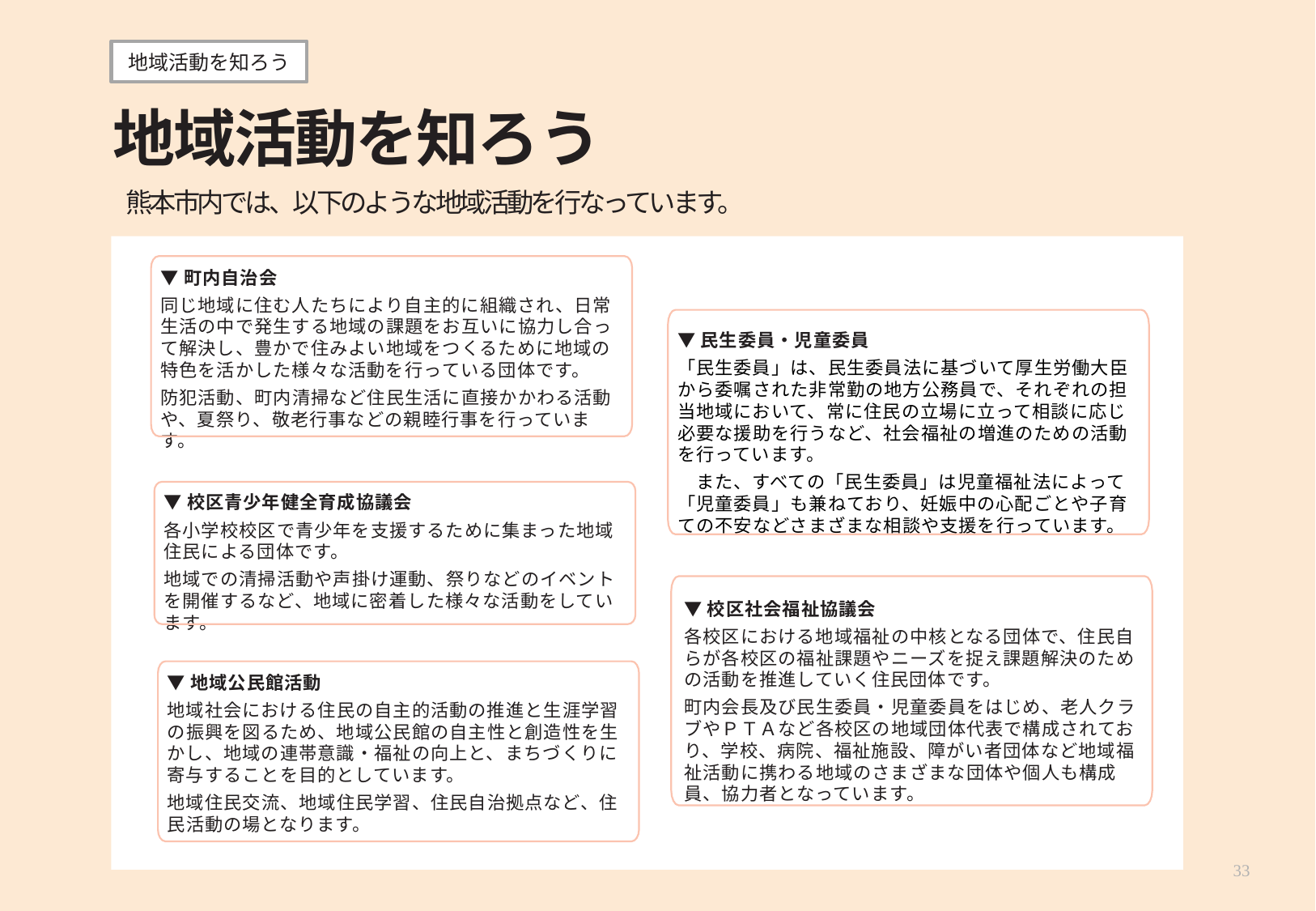

地域活動を知ろう
地域活動を知ろう
熊本市内では、以下のような地域活動を行なっています。

▼町内自治会
同じ地域に住む人たちにより自主的に組織され、日常生活の中で発生する地域の課題をお互いに協力し合って解決し、豊かで住みよい地域をつくるために地域の特色を活かした様々な活動を行っている団体です。
防犯活動、町内清掃など住民生活に直接かかわる活動や、夏祭り、敬老行事などの親睦行事を行っています。

▼民生委員・児童委員
「民生委員」は、民生委員法に基づいて厚生労働大臣から委嘱された非常勤の地方公務員で、それぞれの担当地域において、常に住民の立場に立って相談に応じ必要な援助を行うなど、社会福祉の増進のための活動を行っています。
　また、すべての「民生委員」は児童福祉法によって「児童委員」も兼ねており、妊娠中の心配ごとや子育ての不安などさまざまな相談や支援を行っています。

▼　民生委員・児童委員
（活動内容）「地域住民の最も身近な相談役」として、住民の立場から生活や福祉全般の相談に応じ、関係機関につなぐ役割を担います。地域の見守り活動、住民の居場所づくり 、子育てサロン・サークルの運営や児童虐待防止の活動などに取り組んでいます。

▼校区青少年健全育成協議会
各小学校校区で青少年を支援するために集まった地域住民による団体です。
地域での清掃活動や声掛け運動、祭りなどのイベントを開催するなど、地域に密着した様々な活動をしています。

▼校区社会福祉協議会
各校区における地域福祉の中核となる団体で、住民自らが各校区の福祉課題やニーズを捉え課題解決のための活動を推進していく住民団体です。
町内会長及び民生委員・児童委員をはじめ、老人クラブやＰＴＡなど各校区の地域団体代表で構成されており、学校、病院、福祉施設、障がい者団体など地域福祉活動に携わる地域のさまざまな団体や個人も構成員、協力者となっています。

▼地域公民館活動
地域社会における住民の自主的活動の推進と生涯学習の振興を図るため、地域公民館の自主性と創造性を生かし、地域の連帯意識・福祉の向上と、まちづくりに寄与することを目的としています。
地域住民交流、地域住民学習、住民自治拠点など、住民活動の場となります。

（場所）
（連絡先）
33